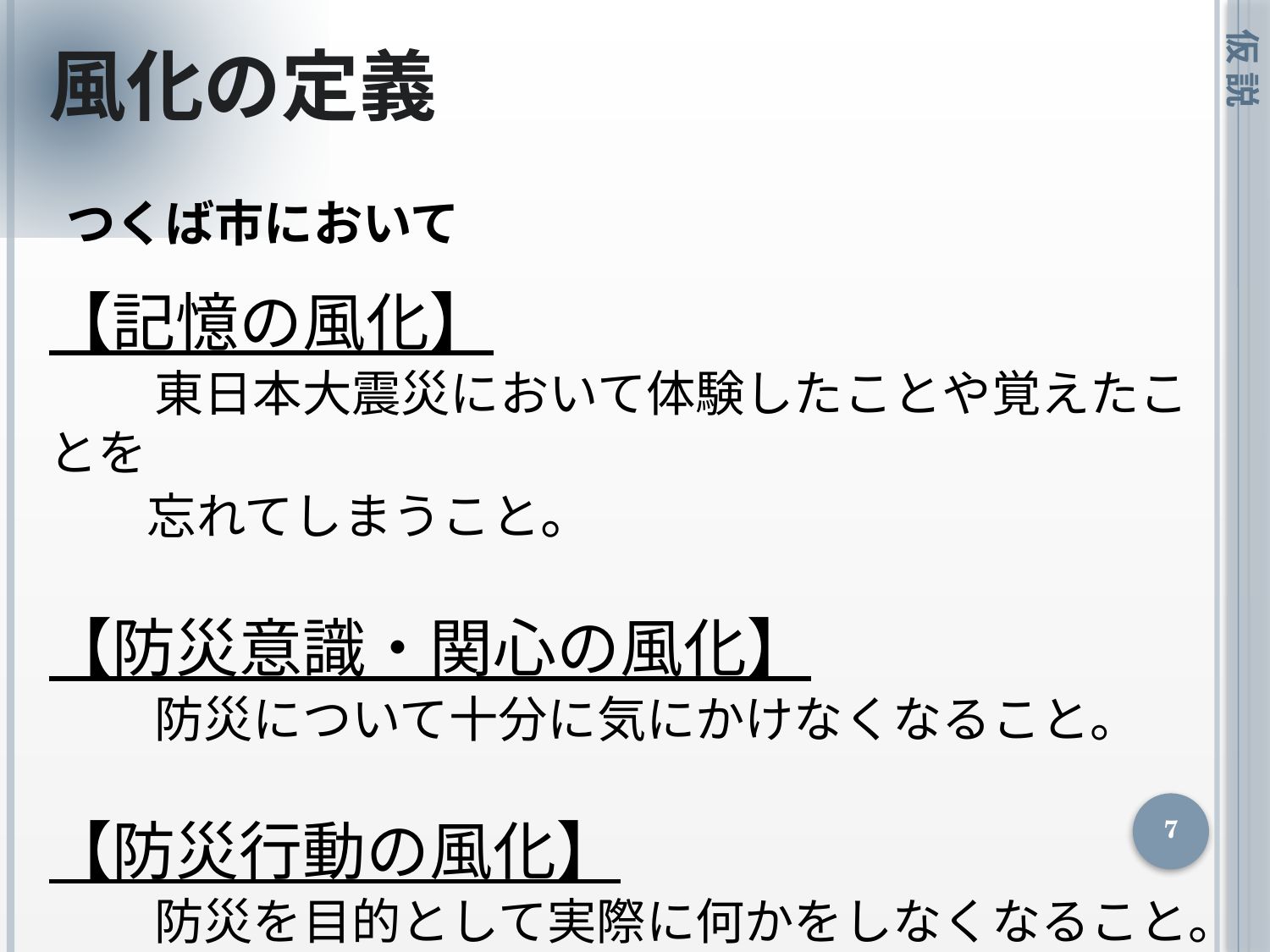

風化の定義
 仮 説
つくば市において
【記憶の風化】
　　東日本大震災において体験したことや覚えたことを
　　忘れてしまうこと。

【防災意識・関心の風化】
　　防災について十分に気にかけなくなること。

【防災行動の風化】
　　防災を目的として実際に何かをしなくなること。
7